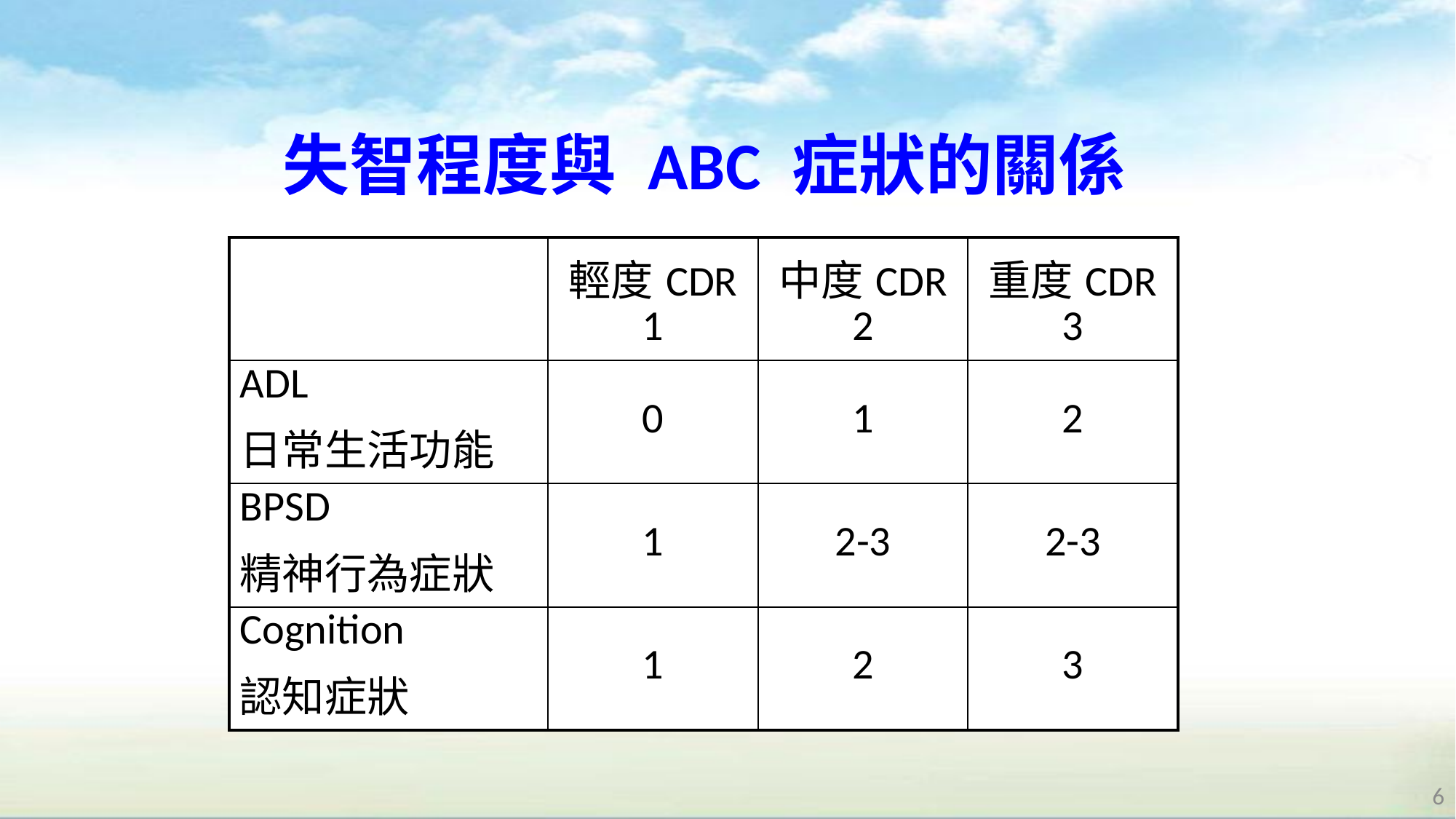

# 失智程度與 ABC 症狀的關係
|  | 輕度CDR 1 | 中度CDR 2 | 重度CDR 3 |
| --- | --- | --- | --- |
| ADL 日常生活功能 | 0 | 1 | 2 |
| BPSD 精神行為症狀 | 1 | 2-3 | 2-3 |
| Cognition 認知症狀 | 1 | 2 | 3 |
6